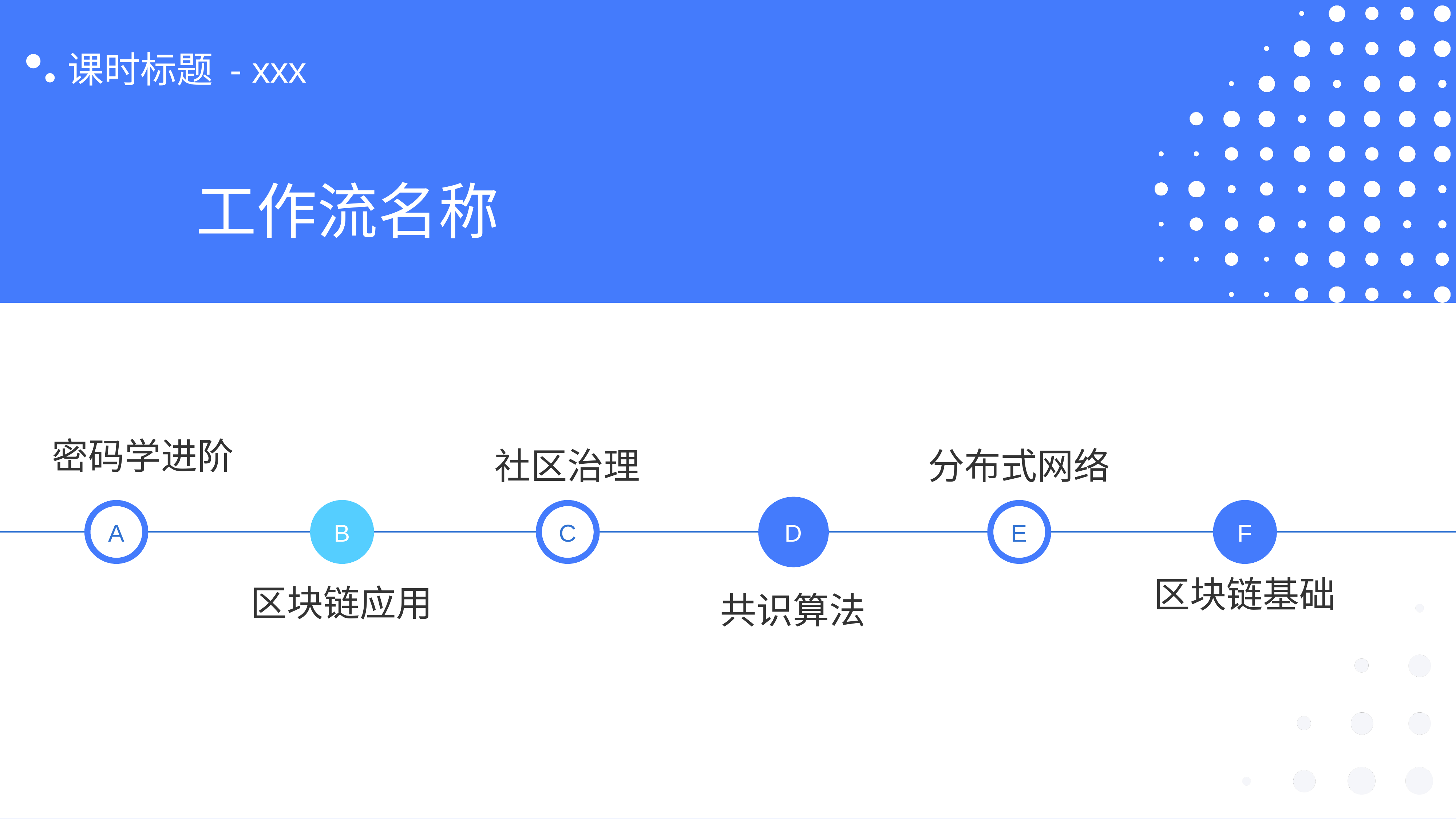

课时标题 - xxx
工作流名称
密码学进阶
分布式网络
社区治理
D
A
B
C
E
F

区块链基础
区块链应用
共识算法